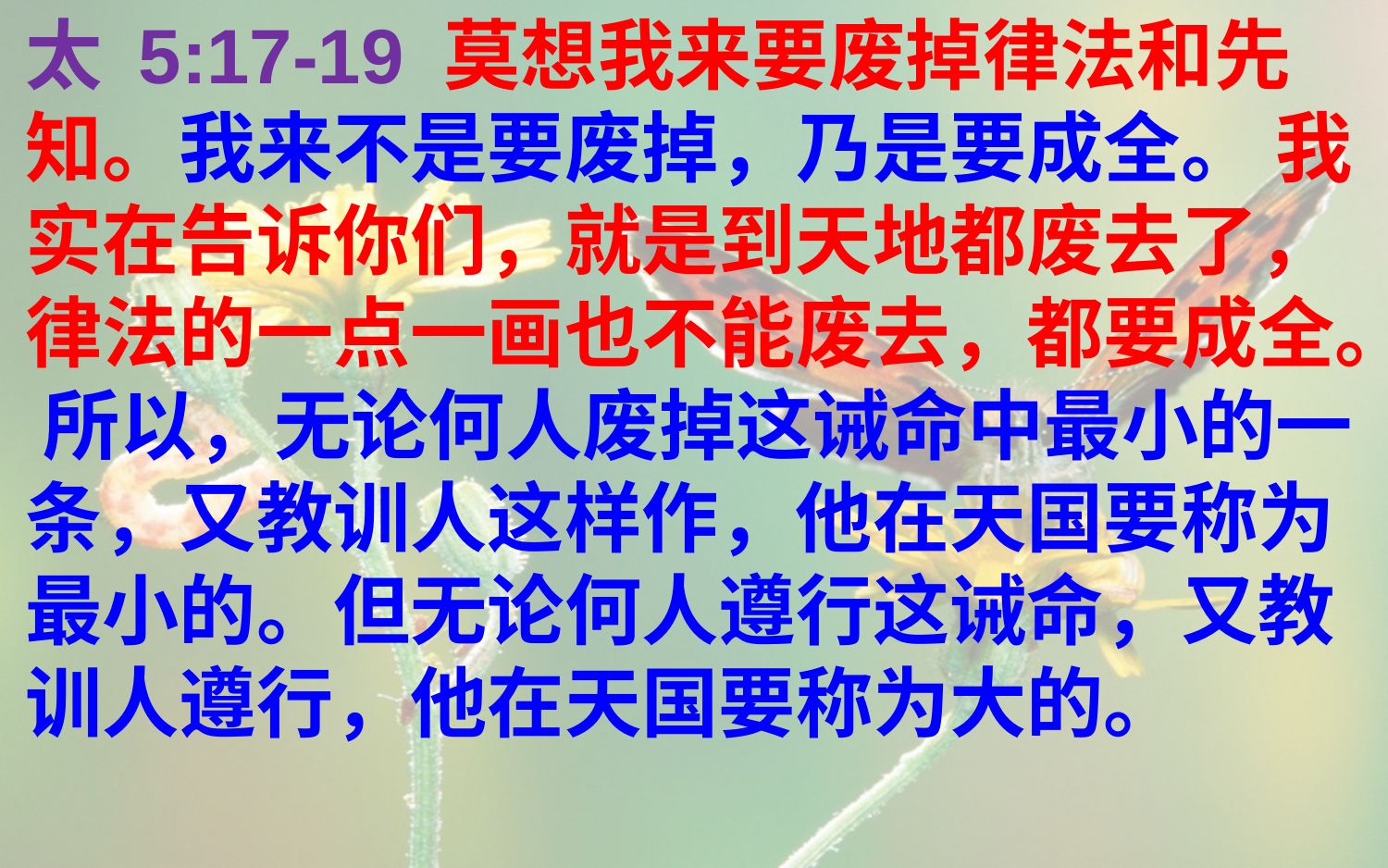

太 5:17-19 莫想我来要废掉律法和先知。我来不是要废掉，乃是要成全。 我实在告诉你们，就是到天地都废去了，律法的一点一画也不能废去，都要成全。 所以，无论何人废掉这诫命中最小的一条，又教训人这样作，他在天国要称为最小的。但无论何人遵行这诫命，又教训人遵行，他在天国要称为大的。